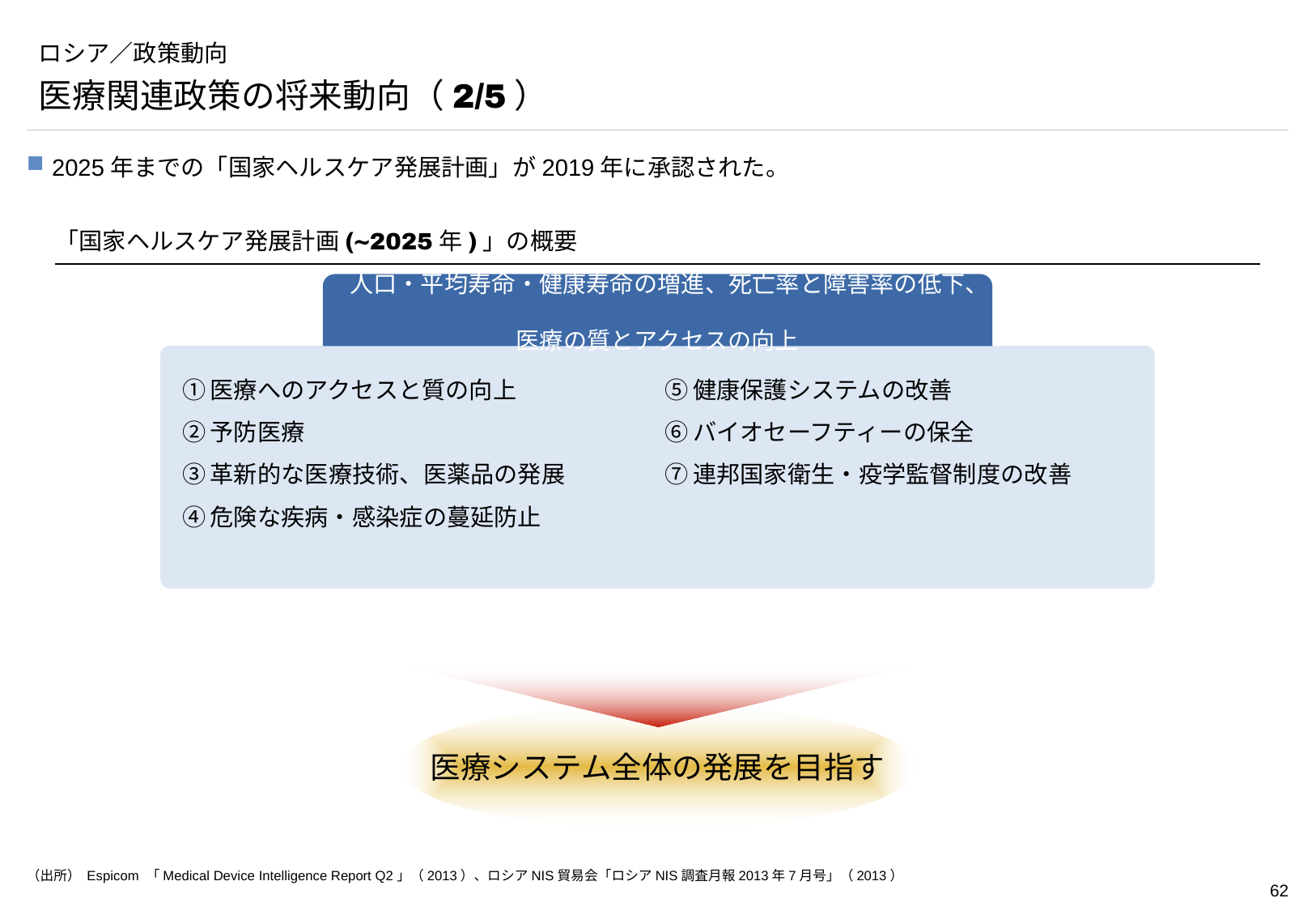

# ロシア／政策動向
医療関連政策の将来動向（2/5）
2025年までの「国家ヘルスケア発展計画」が2019年に承認された。
「国家ヘルスケア発展計画(~2025年)」の概要
人口・平均寿命・健康寿命の増進、死亡率と障害率の低下、
医療の質とアクセスの向上

①	医療へのアクセスと質の向上
②	予防医療
③	革新的な医療技術、医薬品の発展
④	危険な疾病・感染症の蔓延防止
⑤	健康保護システムの改善
⑥	バイオセーフティーの保全
⑦	連邦国家衛生・疫学監督制度の改善

医療システム全体の発展を目指す
（出所） Espicom 「Medical Device Intelligence Report Q2」（2013）、ロシアNIS貿易会「ロシアNIS調査月報2013年7月号」（2013）